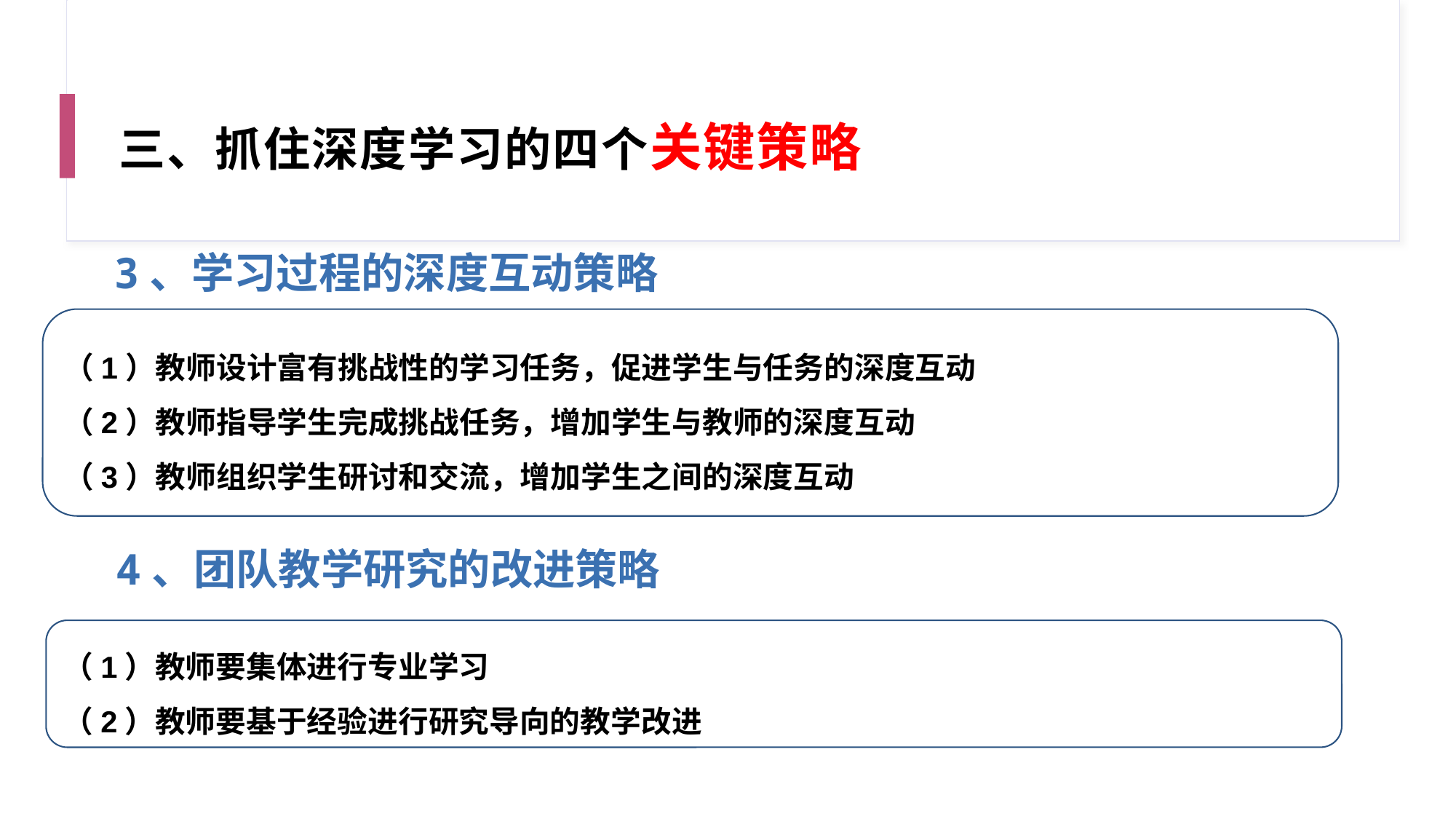

# 三、抓住深度学习的四个关键策略
3、学习过程的深度互动策略
（1）教师设计富有挑战性的学习任务，促进学生与任务的深度互动
（2）教师指导学生完成挑战任务，增加学生与教师的深度互动
（3）教师组织学生研讨和交流，增加学生之间的深度互动
4、团队教学研究的改进策略
（1）教师要集体进行专业学习
（2）教师要基于经验进行研究导向的教学改进